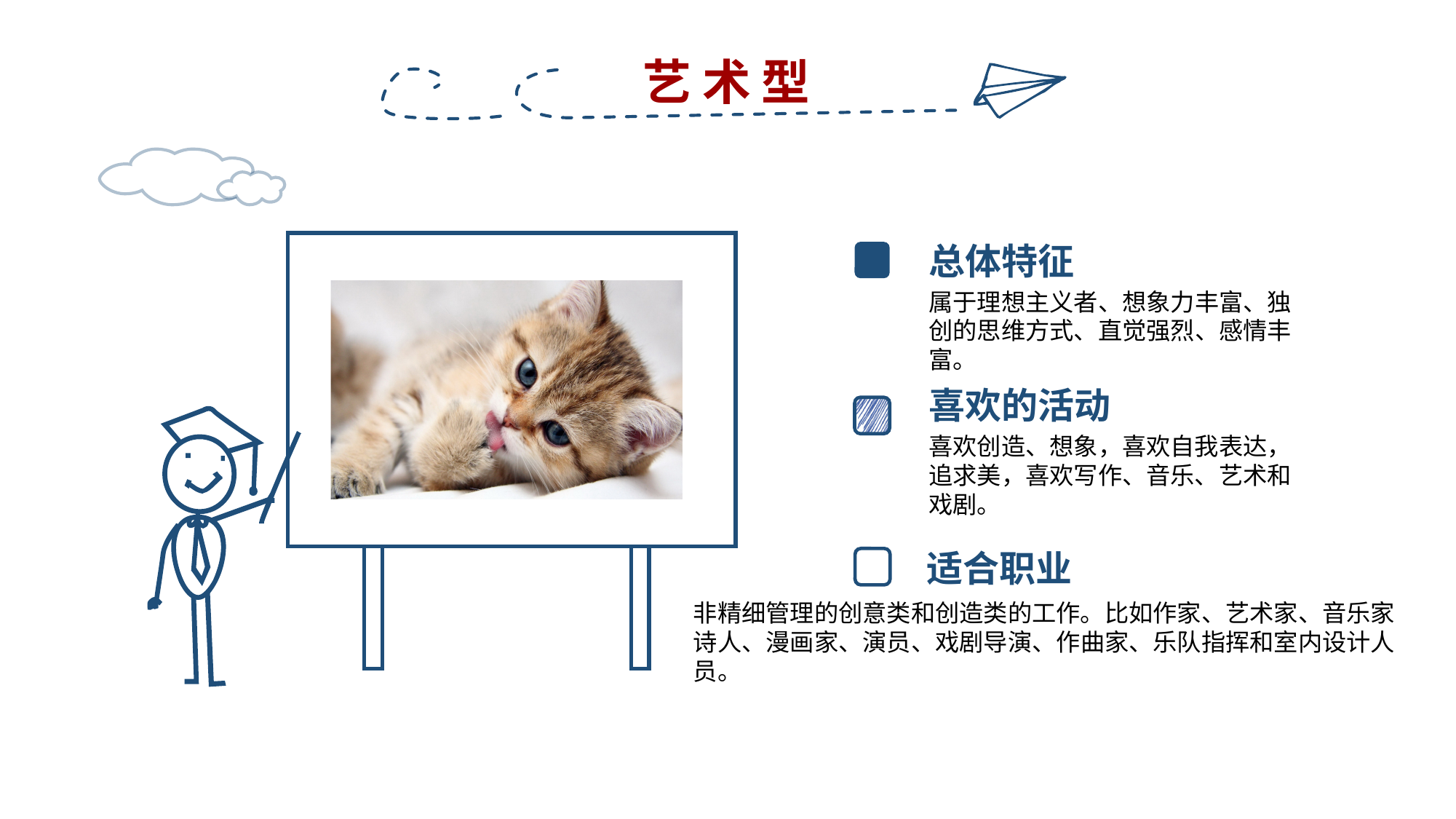

艺 术 型

总体特征

属于理想主义者、想象力丰富、独创的思维方式、直觉强烈、感情丰富。
喜欢的活动

喜欢创造、想象，喜欢自我表达，追求美，喜欢写作、音乐、艺术和戏剧。
适合职业

非精细管理的创意类和创造类的工作。比如作家、艺术家、音乐家
诗人、漫画家、演员、戏剧导演、作曲家、乐队指挥和室内设计人员。